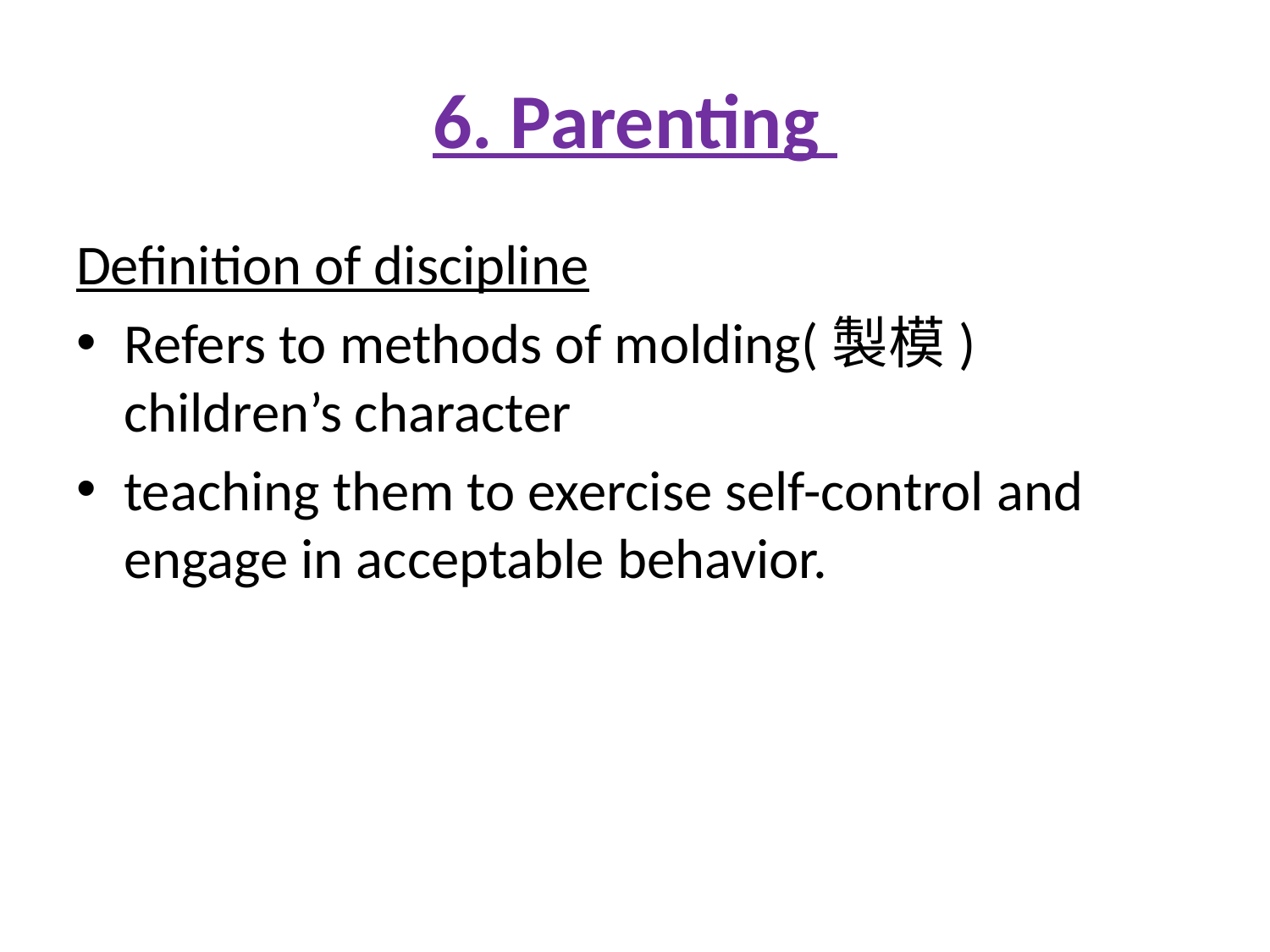

# 6. Parenting
Definition of discipline
Refers to methods of molding(製模) children’s character
teaching them to exercise self-control and engage in acceptable behavior.